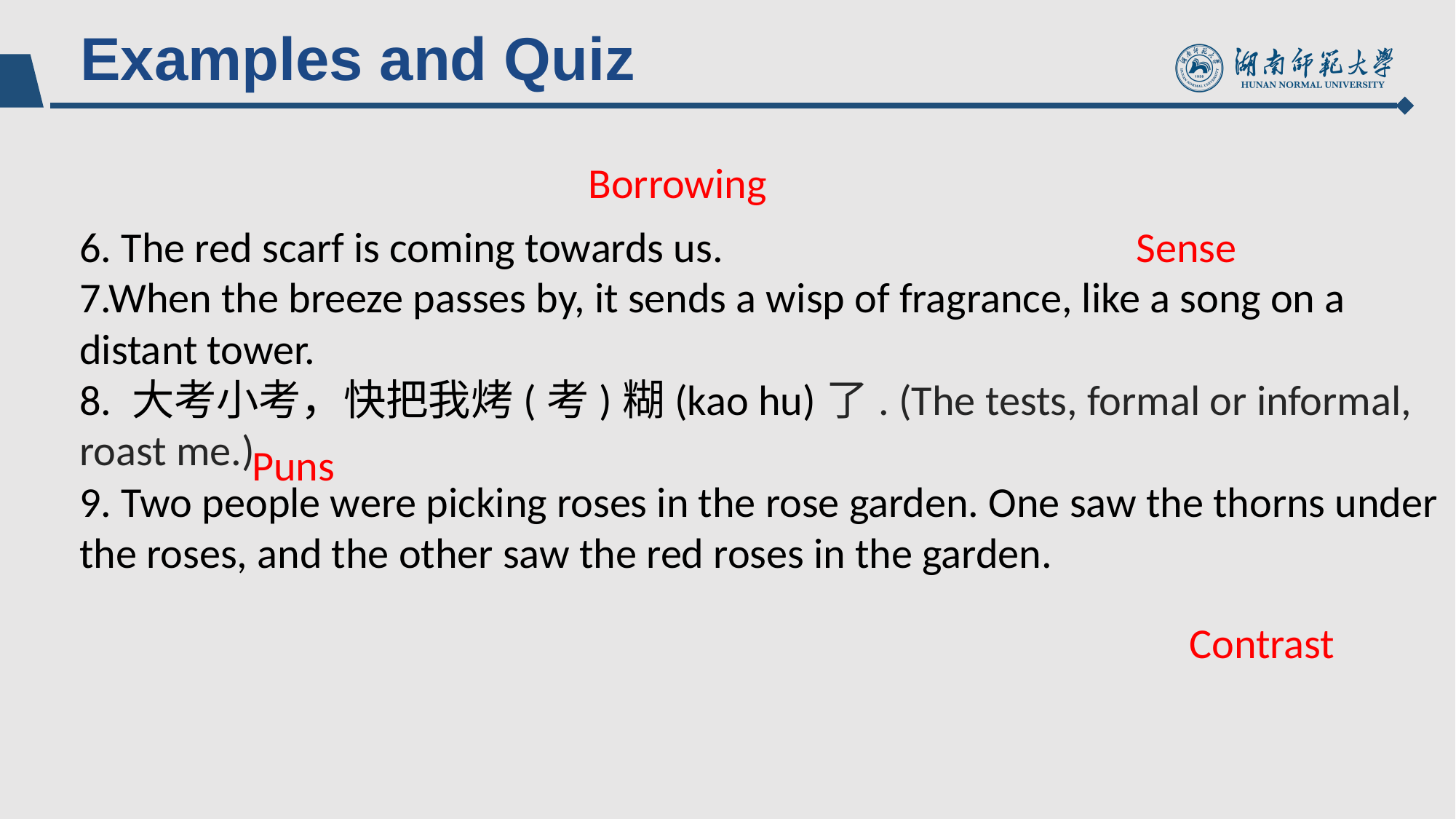

Examples and Quiz
Borrowing
6. The red scarf is coming towards us.
7.When the breeze passes by, it sends a wisp of fragrance, like a song on a distant tower.
8. 大考小考，快把我烤(考)糊(kao hu)了. (The tests, formal or informal, roast me.)
9. Two people were picking roses in the rose garden. One saw the thorns under the roses, and the other saw the red roses in the garden.

Sense
Puns

    Contrast